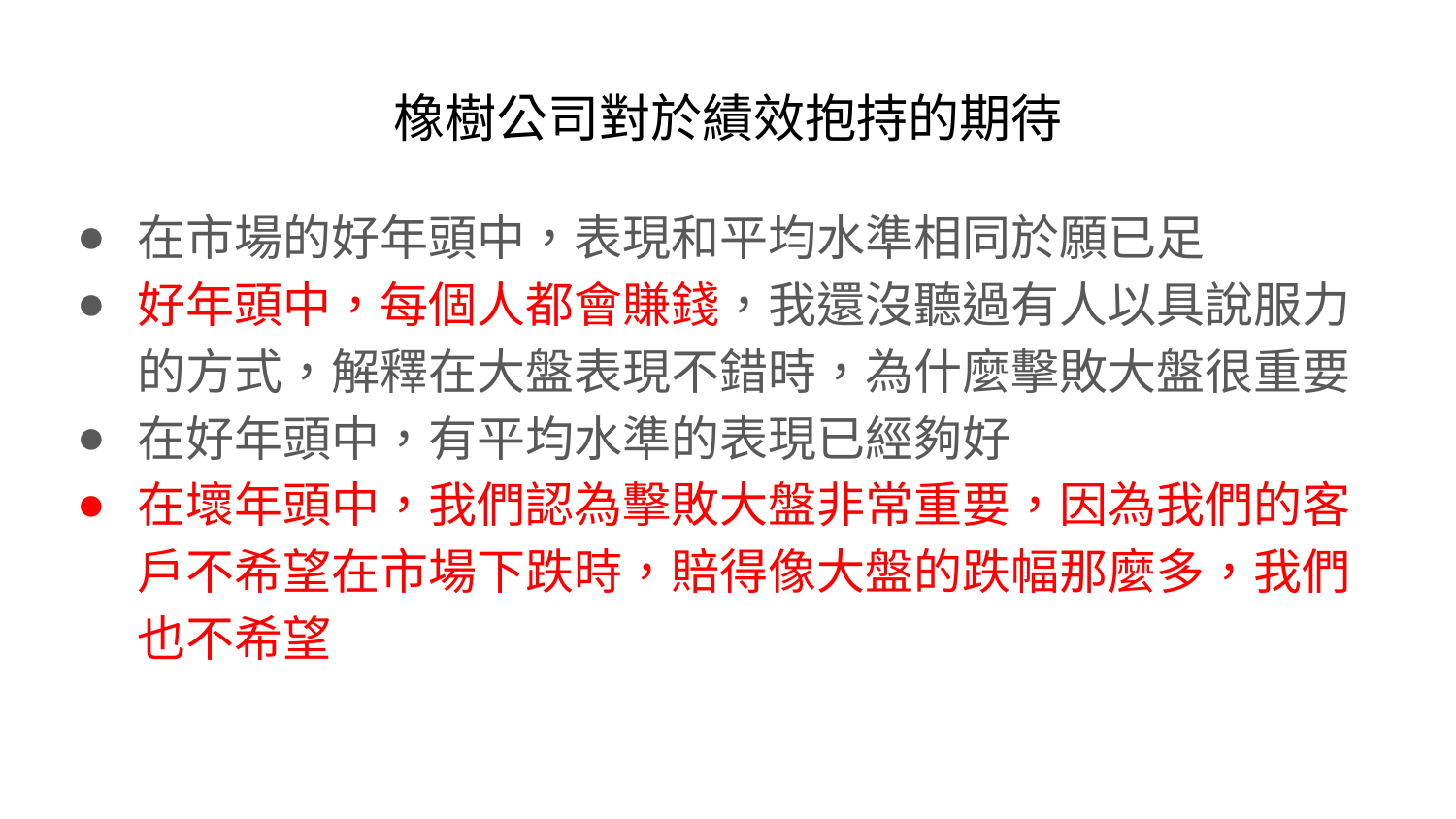

# 橡樹公司對於績效抱持的期待
在市場的好年頭中，表現和平均水準相同於願已足
好年頭中，每個人都會賺錢，我還沒聽過有人以具說服力的方式，解釋在大盤表現不錯時，為什麼擊敗大盤很重要
在好年頭中，有平均水準的表現已經夠好
在壞年頭中，我們認為擊敗大盤非常重要，因為我們的客戶不希望在市場下跌時，賠得像大盤的跌幅那麼多，我們也不希望